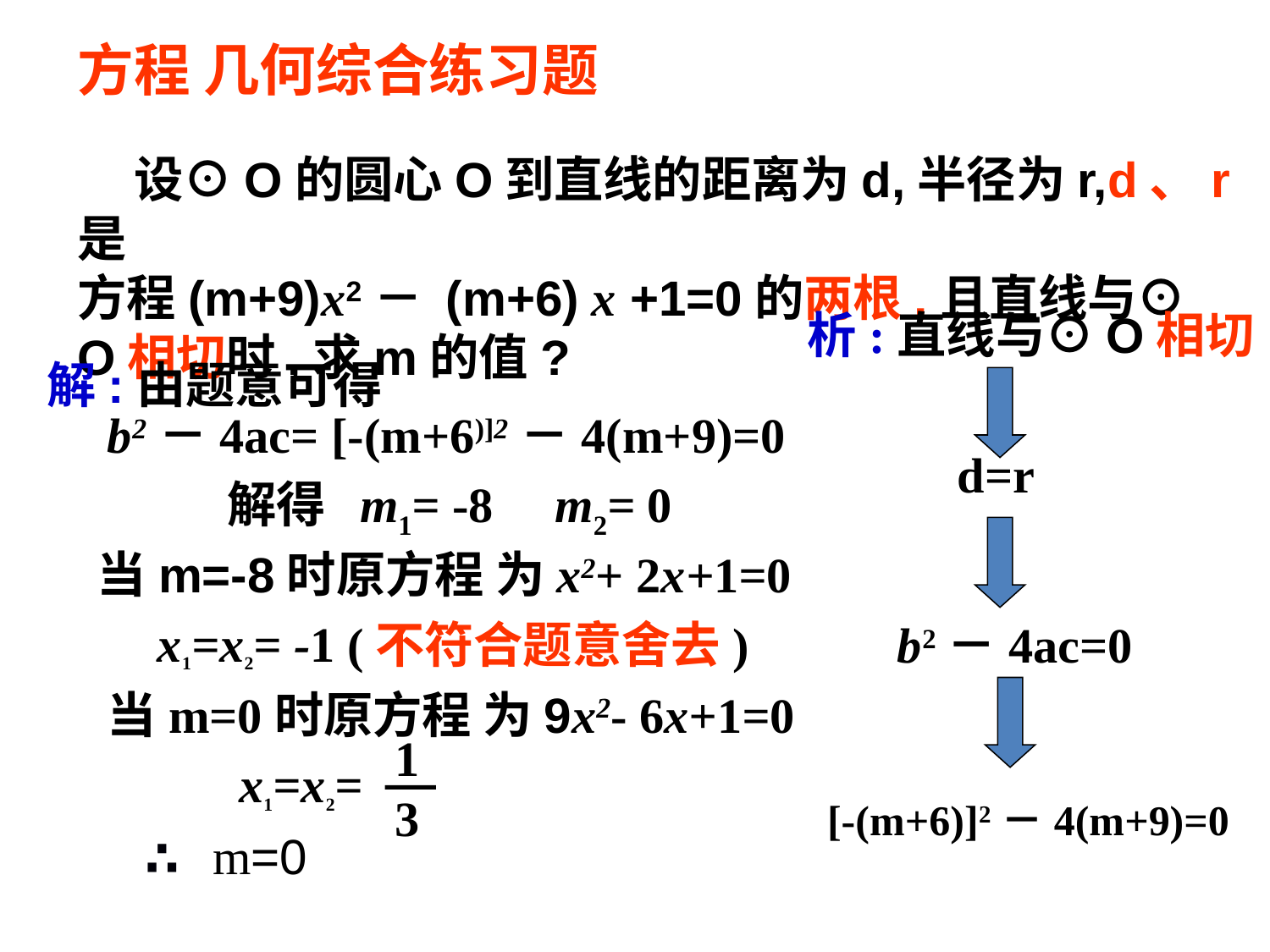

方程 几何综合练习题
    设⊙O的圆心O到直线的距离为d,半径为r,d、r是
方程(m+9)x2－ (m+6) x +1=0的两根,且直线与⊙O相切时,求m的值?
析:直线与⊙O相切
解:由题意可得
b2－4ac= [-(m+6)]2－4(m+9)=0

d=r
解得  m1= -8     m2= 0

当m=-8时原方程 为x2+ 2x+1=0
x1=x2= -1
(不符合题意舍去)
b2－4ac=0
当m=0时原方程 为9x2- 6x+1=0

1

3
x1=x2=
[-(m+6)]2－4(m+9)=0
m=0
∴